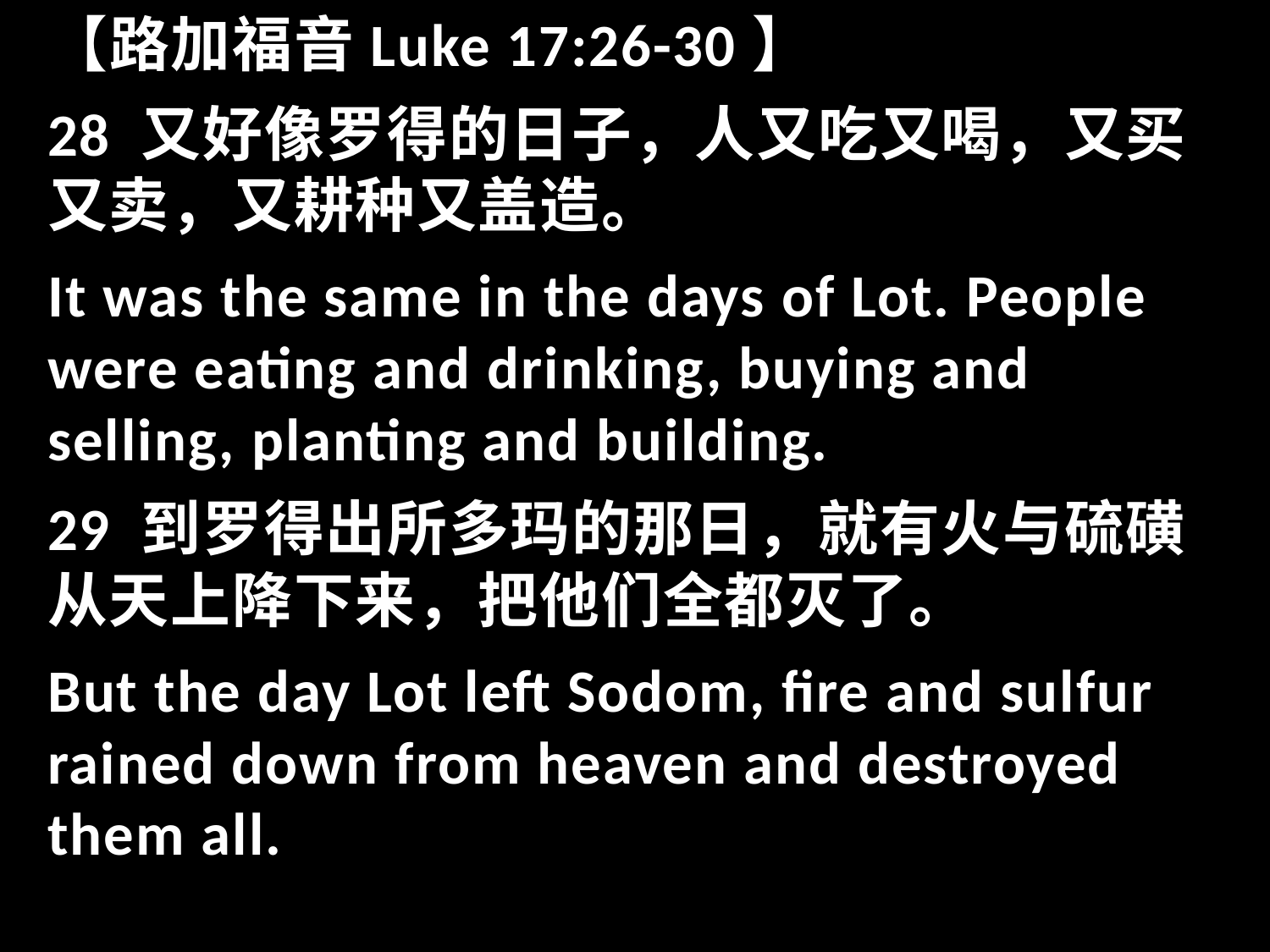

【路加福音Luke 17:26-30】
28 又好像罗得的日子，人又吃又喝，又买又卖，又耕种又盖造。
It was the same in the days of Lot. People were eating and drinking, buying and selling, planting and building.
29 到罗得出所多玛的那日，就有火与硫磺从天上降下来，把他们全都灭了。
But the day Lot left Sodom, fire and sulfur rained down from heaven and destroyed them all.